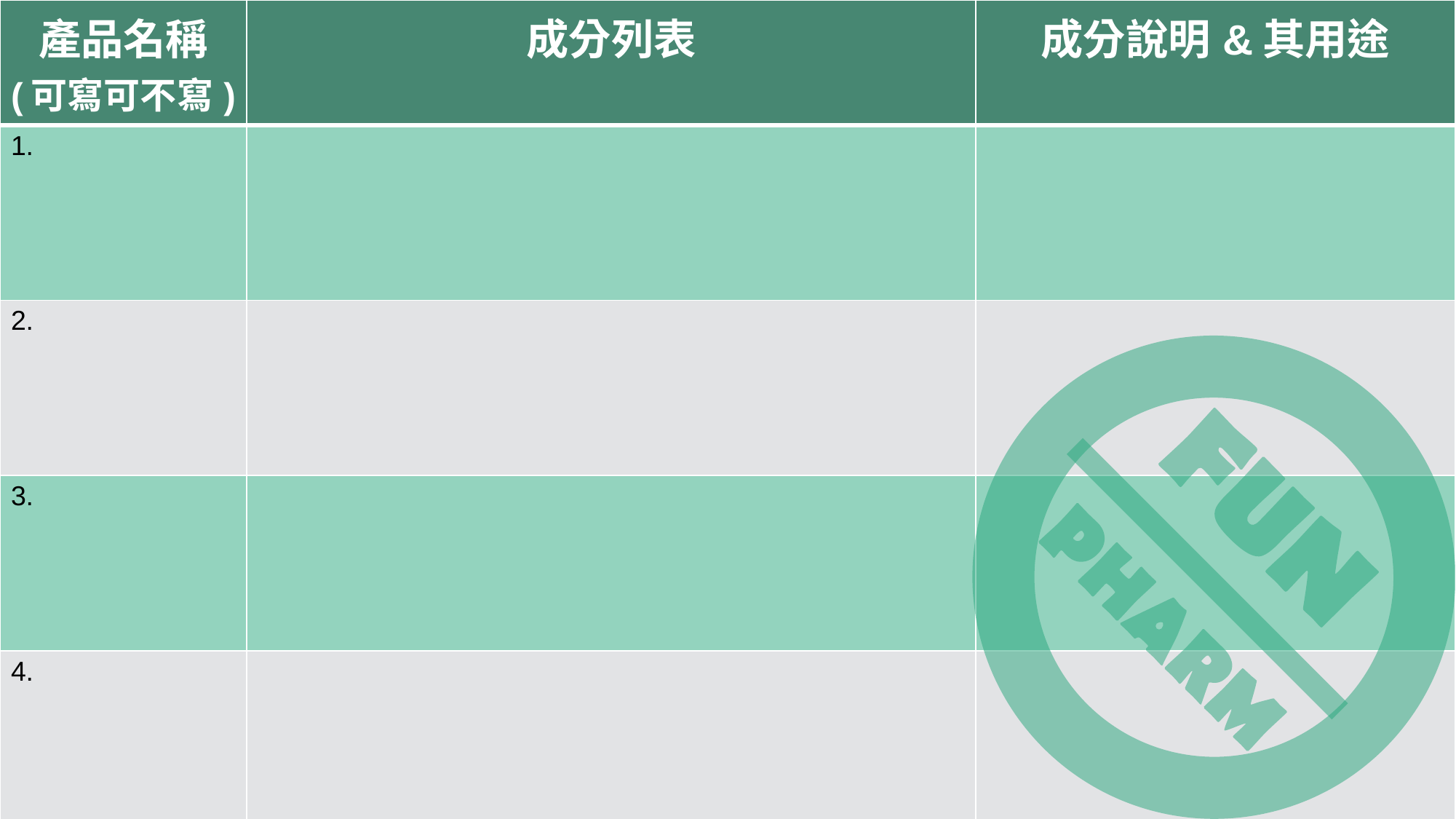

| 產品名稱 (可寫可不寫) | 成分列表 | 成分說明&其用途 |
| --- | --- | --- |
| 1. |  |  |
| 2. |  |  |
| 3. |  |  |
| 4. |  |  |